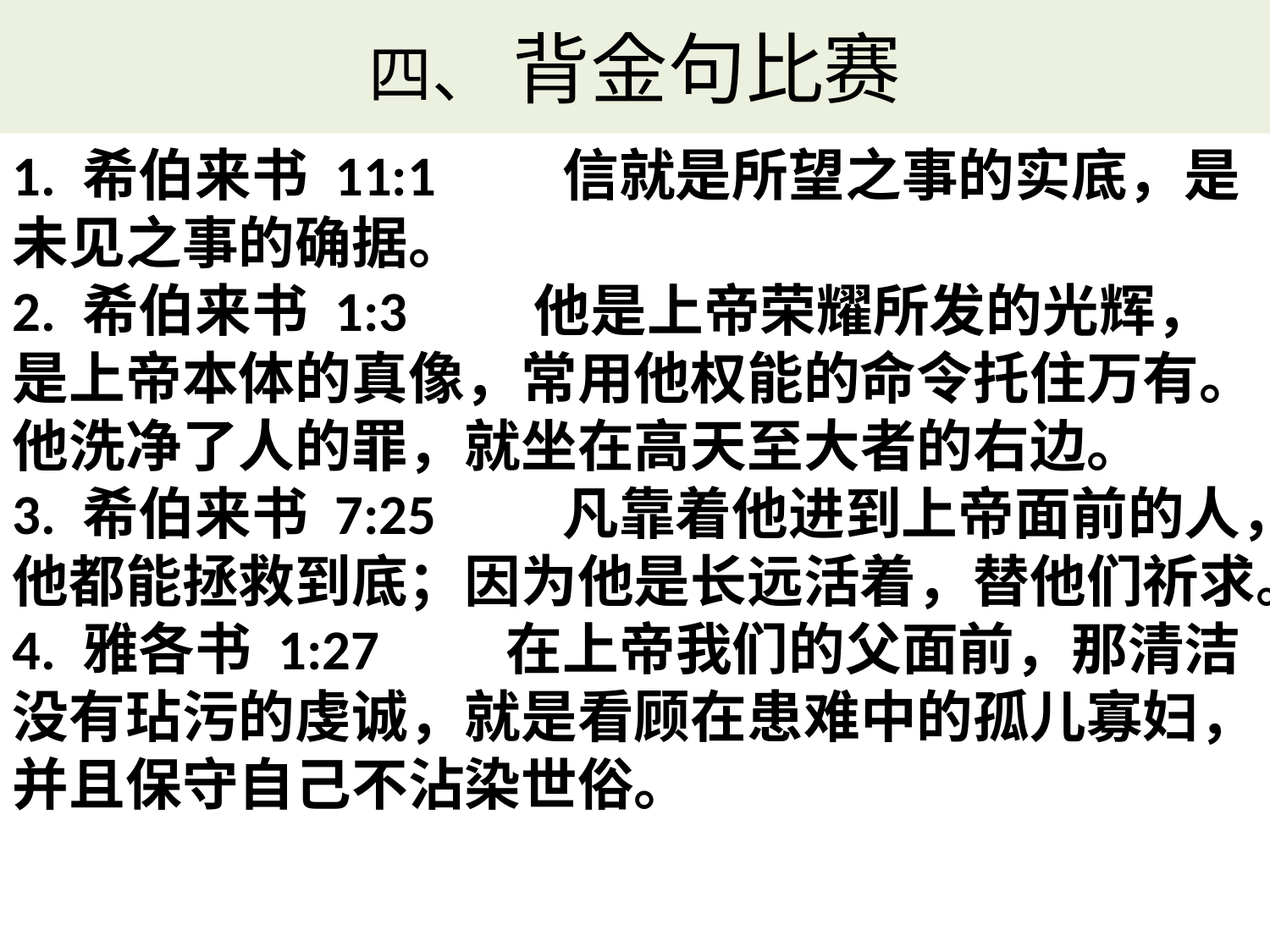

# 四、 背金句比赛
1. 希伯来书 11:1　　信就是所望之事的实底，是未见之事的确据。
2. 希伯来书 1:3　　他是上帝荣耀所发的光辉，是上帝本体的真像，常用他权能的命令托住万有。他洗净了人的罪，就坐在高天至大者的右边。
3. 希伯来书 7:25　　凡靠着他进到上帝面前的人，他都能拯救到底；因为他是长远活着，替他们祈求。
4. 雅各书 1:27　　在上帝我们的父面前，那清洁没有玷污的虔诚，就是看顾在患难中的孤儿寡妇，并且保守自己不沾染世俗。